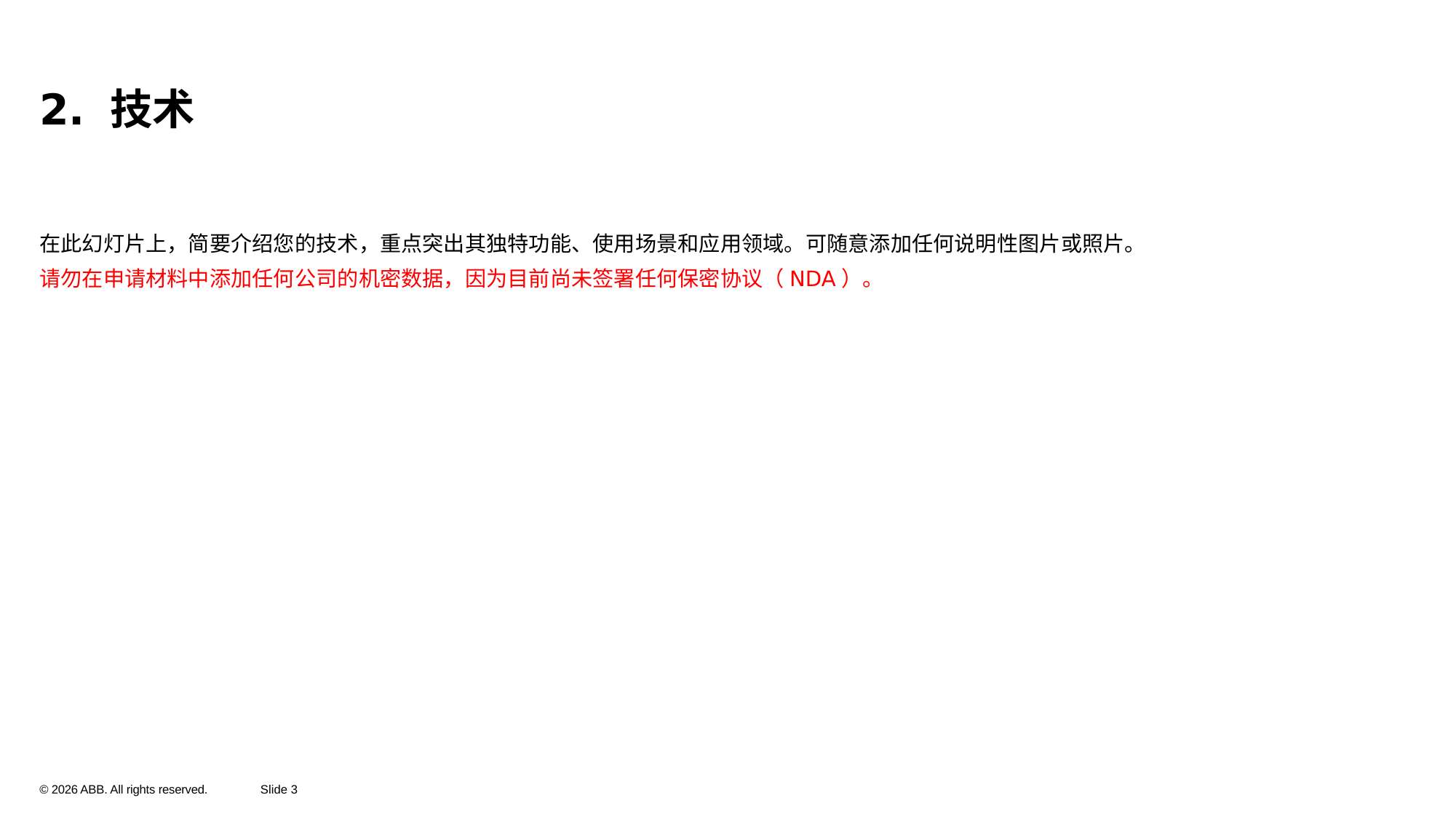

# 2. 技术
在此幻灯片上，简要介绍您的技术，重点突出其独特功能、使用场景和应用领域。可随意添加任何说明性图片或照片。
请勿在申请材料中添加任何公司的机密数据，因为目前尚未签署任何保密协议（NDA）。

June 5, 2026
Slide 3